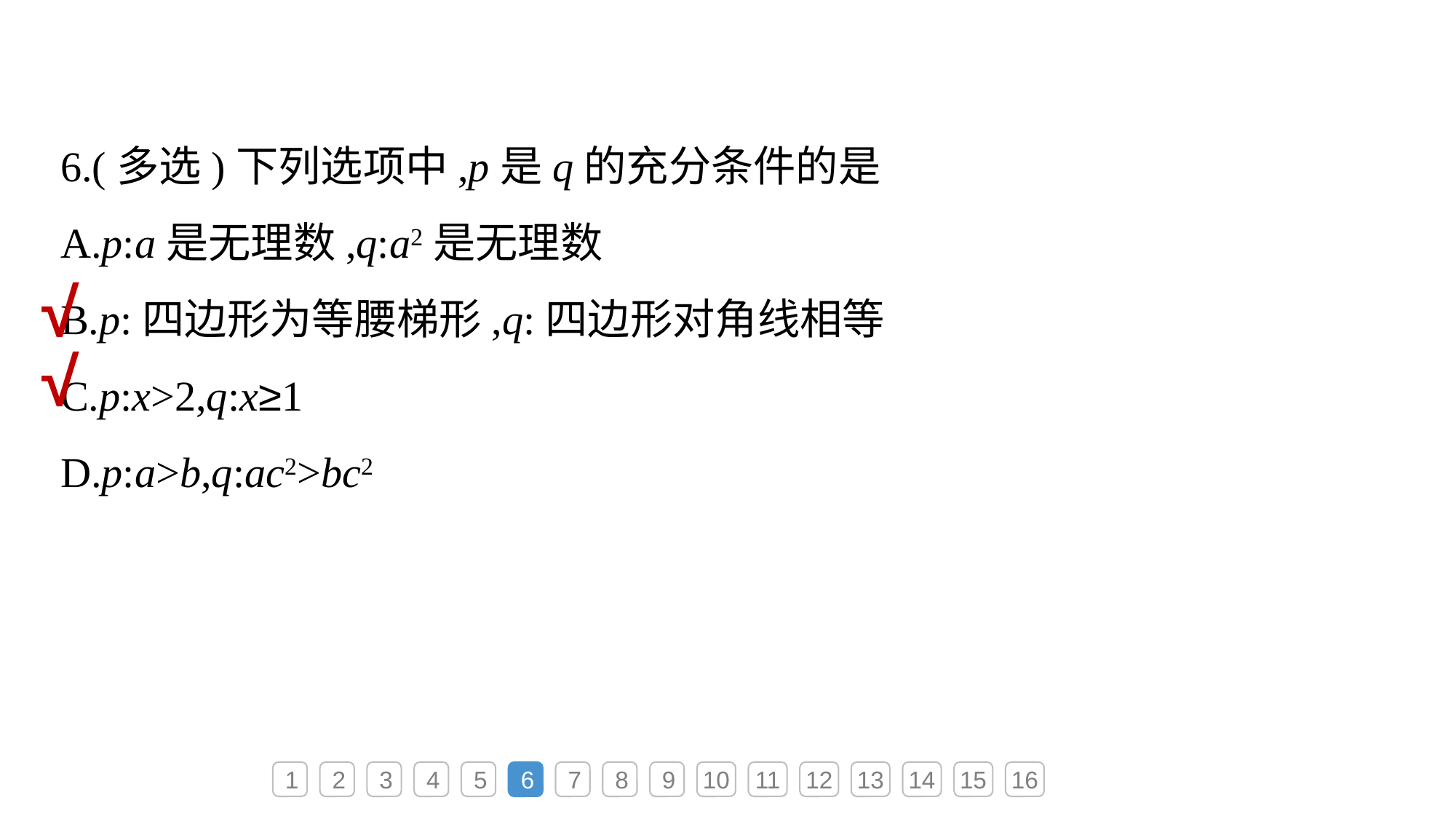

6.(多选)下列选项中,p是q的充分条件的是
A.p:a是无理数,q:a2是无理数
B.p:四边形为等腰梯形,q:四边形对角线相等
C.p:x>2,q:x≥1
D.p:a>b,q:ac2>bc2
√
√
1
2
3
4
5
6
7
8
9
10
11
12
13
14
15
16